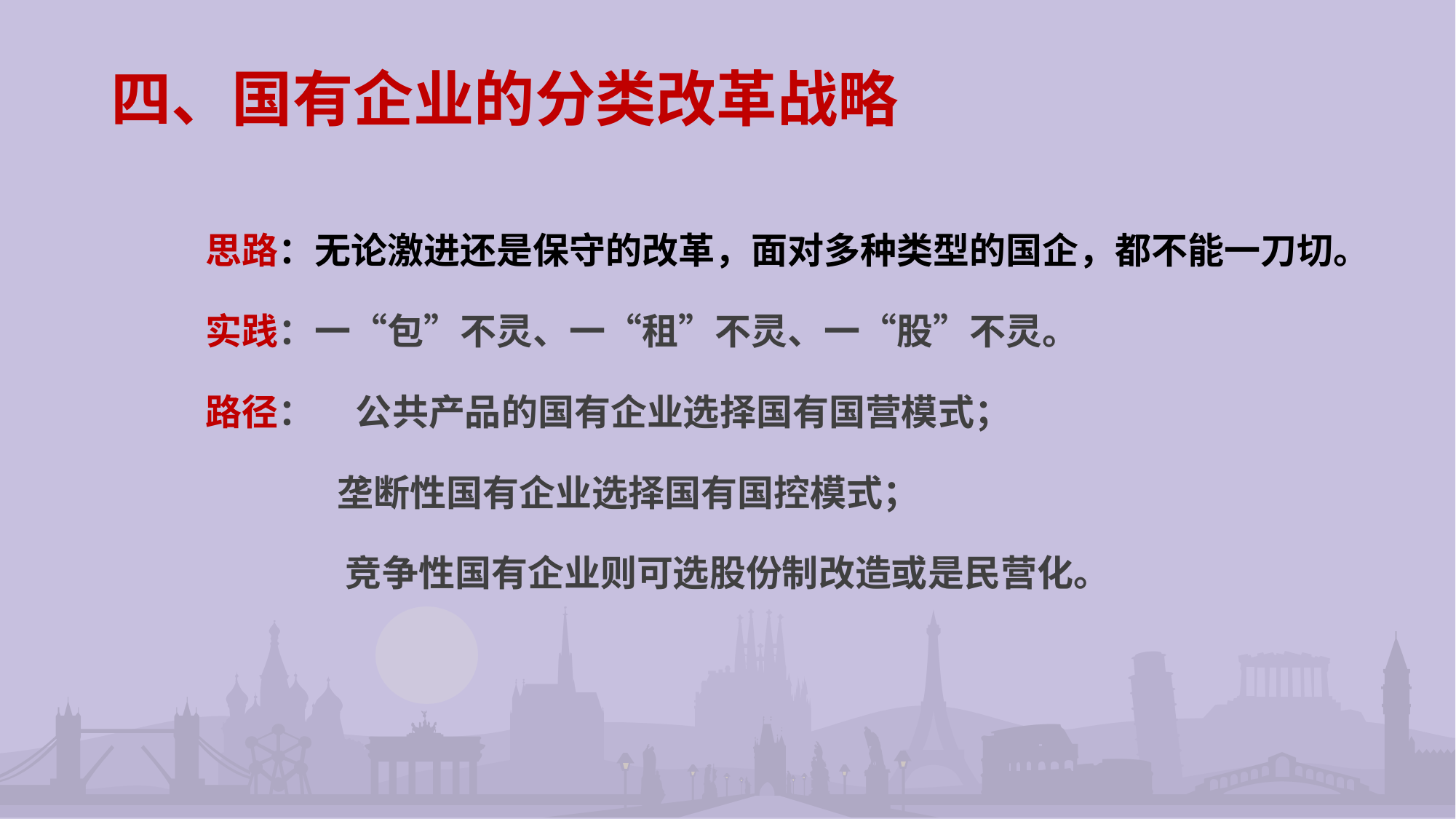

# 四、国有企业的分类改革战略
思路：无论激进还是保守的改革，面对多种类型的国企，都不能一刀切。
实践：一“包”不灵、一“租”不灵、一“股”不灵。
路径：     公共产品的国有企业选择国有国营模式；
               垄断性国有企业选择国有国控模式；
                竞争性国有企业则可选股份制改造或是民营化。